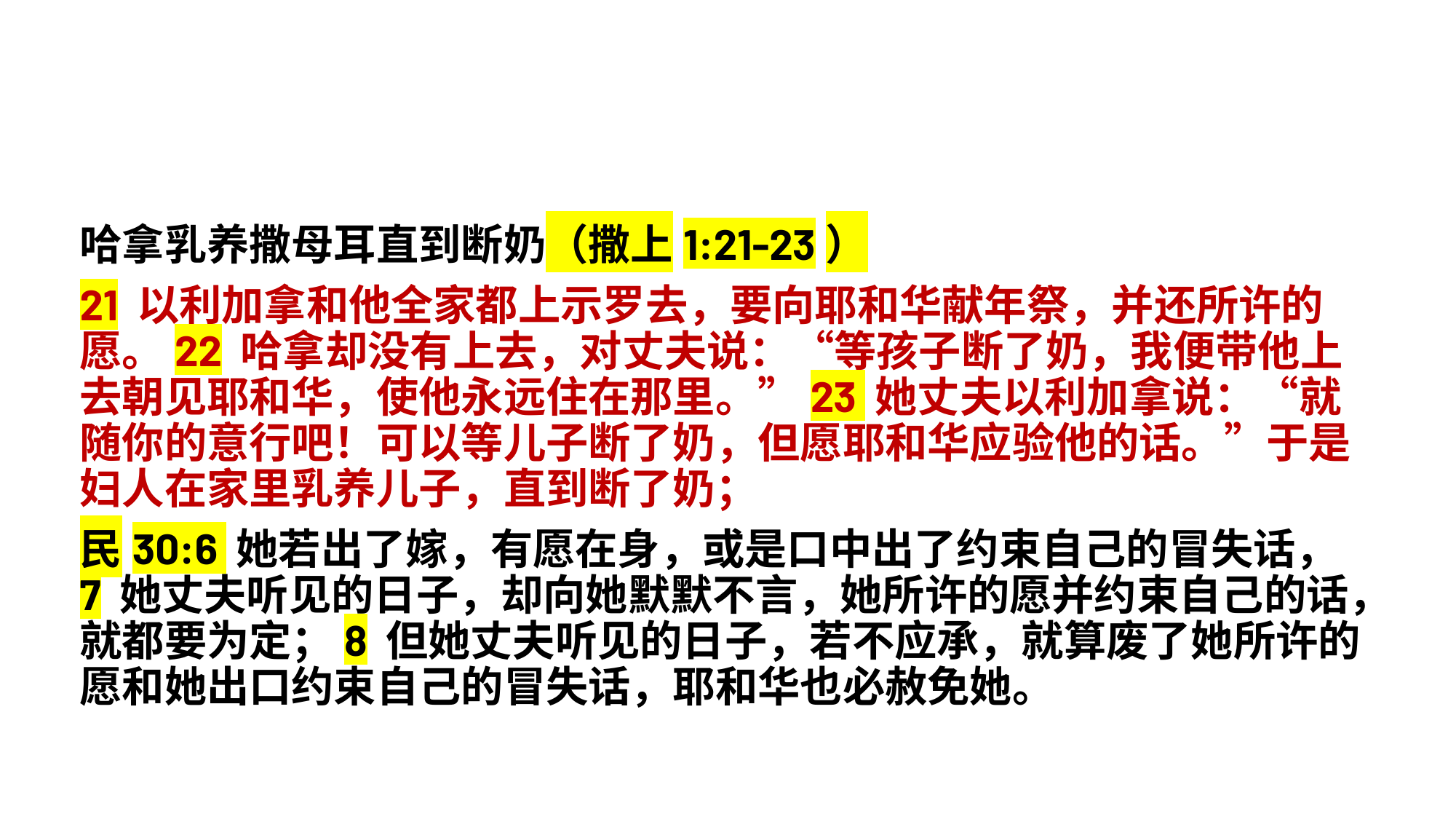

哈拿乳养撒母耳直到断奶（撒上1:21-23）
21 以利加拿和他全家都上示罗去，要向耶和华献年祭，并还所许的愿。22 哈拿却没有上去，对丈夫说：“等孩子断了奶，我便带他上去朝见耶和华，使他永远住在那里。”23 她丈夫以利加拿说：“就随你的意行吧！可以等儿子断了奶，但愿耶和华应验他的话。”于是妇人在家里乳养儿子，直到断了奶；
民30:6 她若出了嫁，有愿在身，或是口中出了约束自己的冒失话，7 她丈夫听见的日子，却向她默默不言，她所许的愿并约束自己的话，就都要为定；8 但她丈夫听见的日子，若不应承，就算废了她所许的愿和她出口约束自己的冒失话，耶和华也必赦免她。